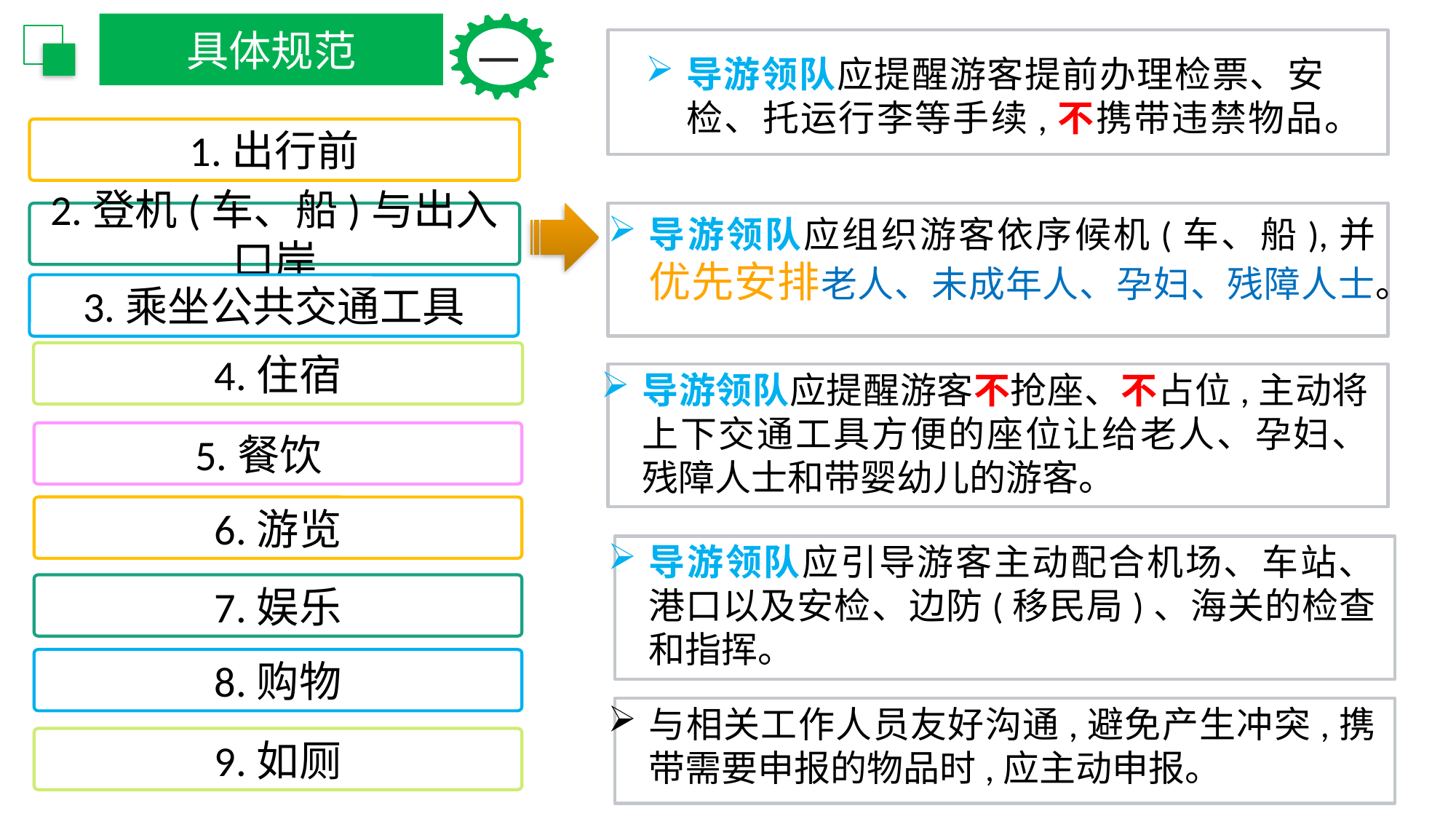

具体规范

一

导游领队应提醒游客提前办理检票、安检、托运行李等手续,不携带违禁物品。
1.出行前
2.登机(车、船)与出入口岸

导游领队应组织游客依序候机(车、船),并优先安排老人、未成年人、孕妇、残障人士。
3.乘坐公共交通工具
4.住宿

导游领队应提醒游客不抢座、不占位,主动将上下交通工具方便的座位让给老人、孕妇、残障人士和带婴幼儿的游客。
5.餐饮
6.游览

导游领队应引导游客主动配合机场、车站、港口以及安检、边防(移民局)、海关的检查和指挥。
7.娱乐
8.购物

与相关工作人员友好沟通,避免产生冲突,携带需要申报的物品时,应主动申报。
9.如厕